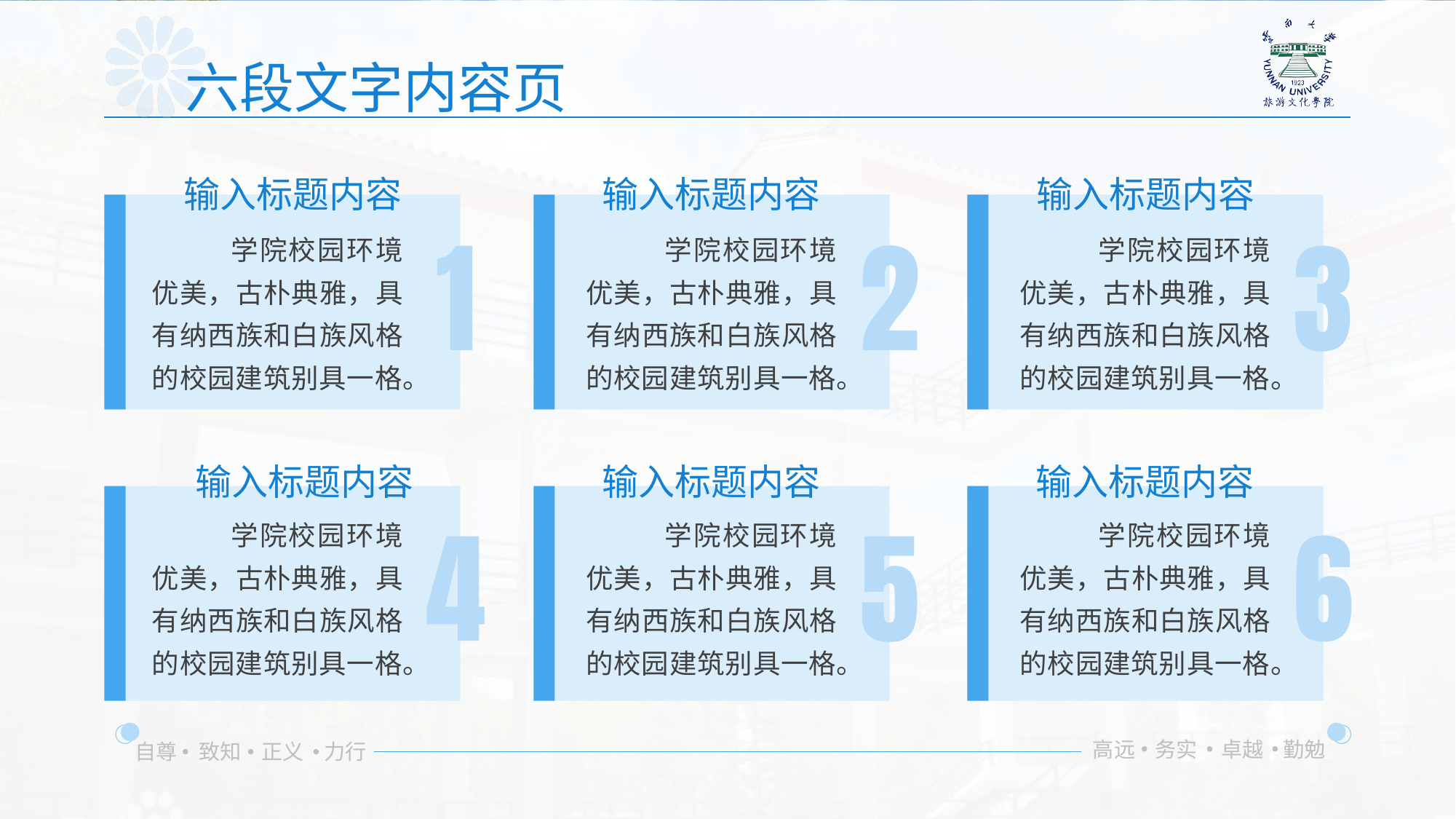

六段文字内容页
输入标题内容

         学院校园环境优美，古朴典雅，具有纳西族和白族风格的校园建筑别具一格。
1
输入标题内容

         学院校园环境优美，古朴典雅，具有纳西族和白族风格的校园建筑别具一格。
2
输入标题内容

         学院校园环境优美，古朴典雅，具有纳西族和白族风格的校园建筑别具一格。
3
输入标题内容

         学院校园环境优美，古朴典雅，具有纳西族和白族风格的校园建筑别具一格。
4
输入标题内容

         学院校园环境优美，古朴典雅，具有纳西族和白族风格的校园建筑别具一格。
5
输入标题内容

         学院校园环境优美，古朴典雅，具有纳西族和白族风格的校园建筑别具一格。
6